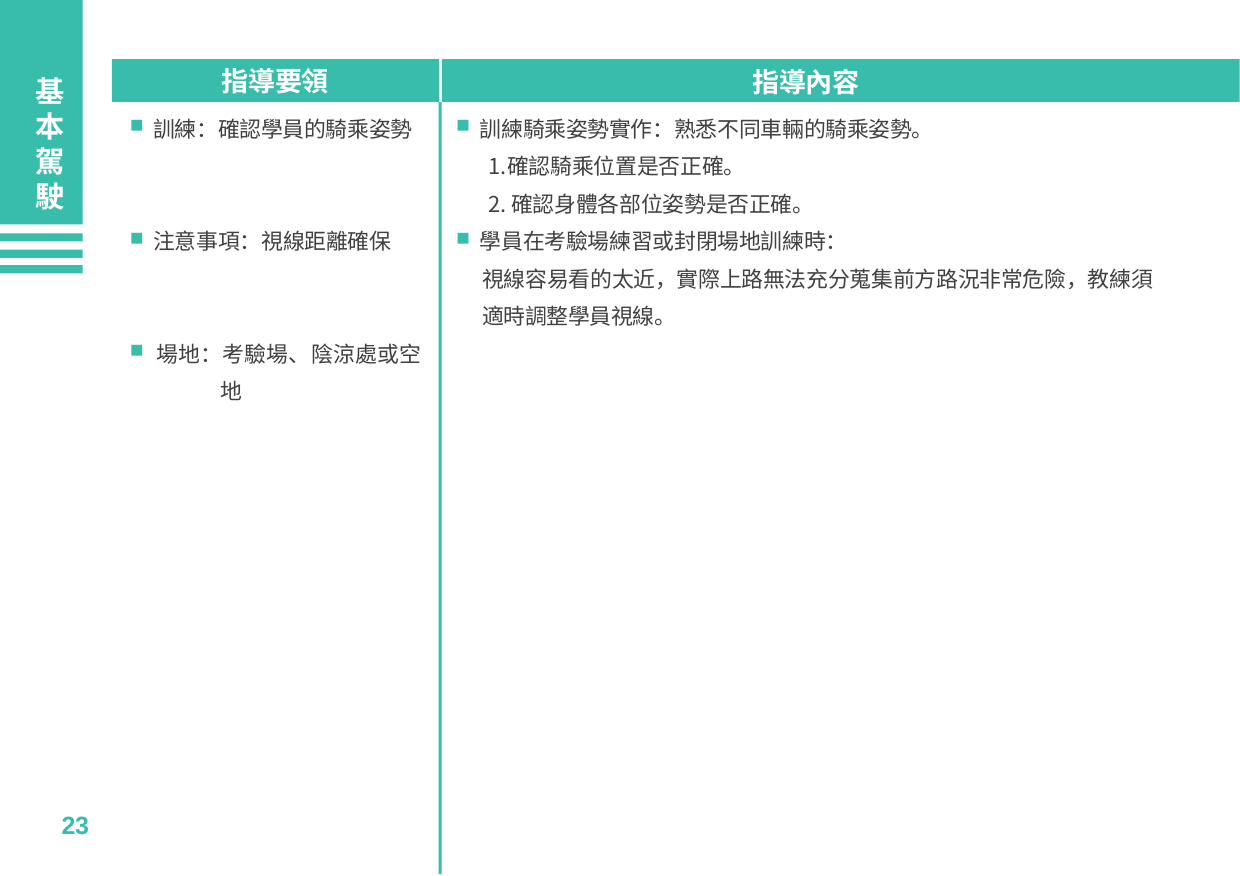

指導要領
指導內容
基本駕駛
訓練騎乘姿勢實作：熟悉不同車輛的騎乘姿勢。
確認騎乘位置是否正確。
確認身體各部位姿勢是否正確。
學員在考驗場練習或封閉場地訓練時：
視線容易看的太近，實際上路無法充分蒐集前方路況非常危險，教練須適時調整學員視線。
訓練：確認學員的騎乘姿勢
注意事項：視線距離確保

場地：考驗場、陰涼處或空
地
23